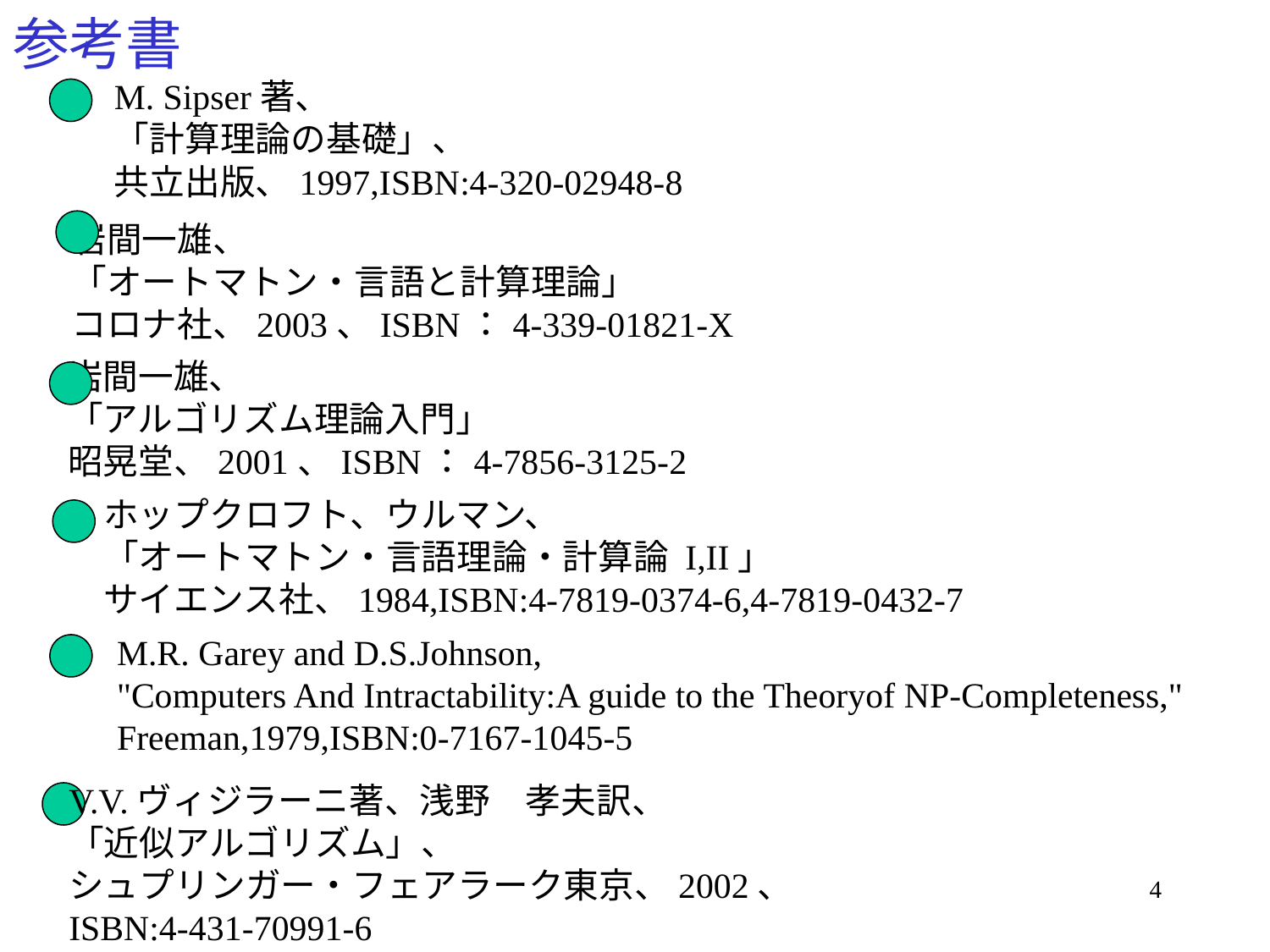

# 参考書
M. Sipser著、
「計算理論の基礎」、
共立出版、1997,ISBN:4-320-02948-8

岩間一雄、
「オートマトン・言語と計算理論」
コロナ社、2003、ISBN：4-339-01821-X
岩間一雄、
「アルゴリズム理論入門」
昭晃堂、2001、ISBN：4-7856-3125-2

ホップクロフト、ウルマン、
「オートマトン・言語理論・計算論 I,II」
サイエンス社、1984,ISBN:4-7819-0374-6,4-7819-0432-7

M.R. Garey and D.S.Johnson,
"Computers And Intractability:A guide to the Theoryof NP-Completeness,"
Freeman,1979,ISBN:0-7167-1045-5

V.V.ヴィジラーニ著、浅野　孝夫訳、
「近似アルゴリズム」、
シュプリンガー・フェアラーク東京、2002、
ISBN:4-431-70991-6

4